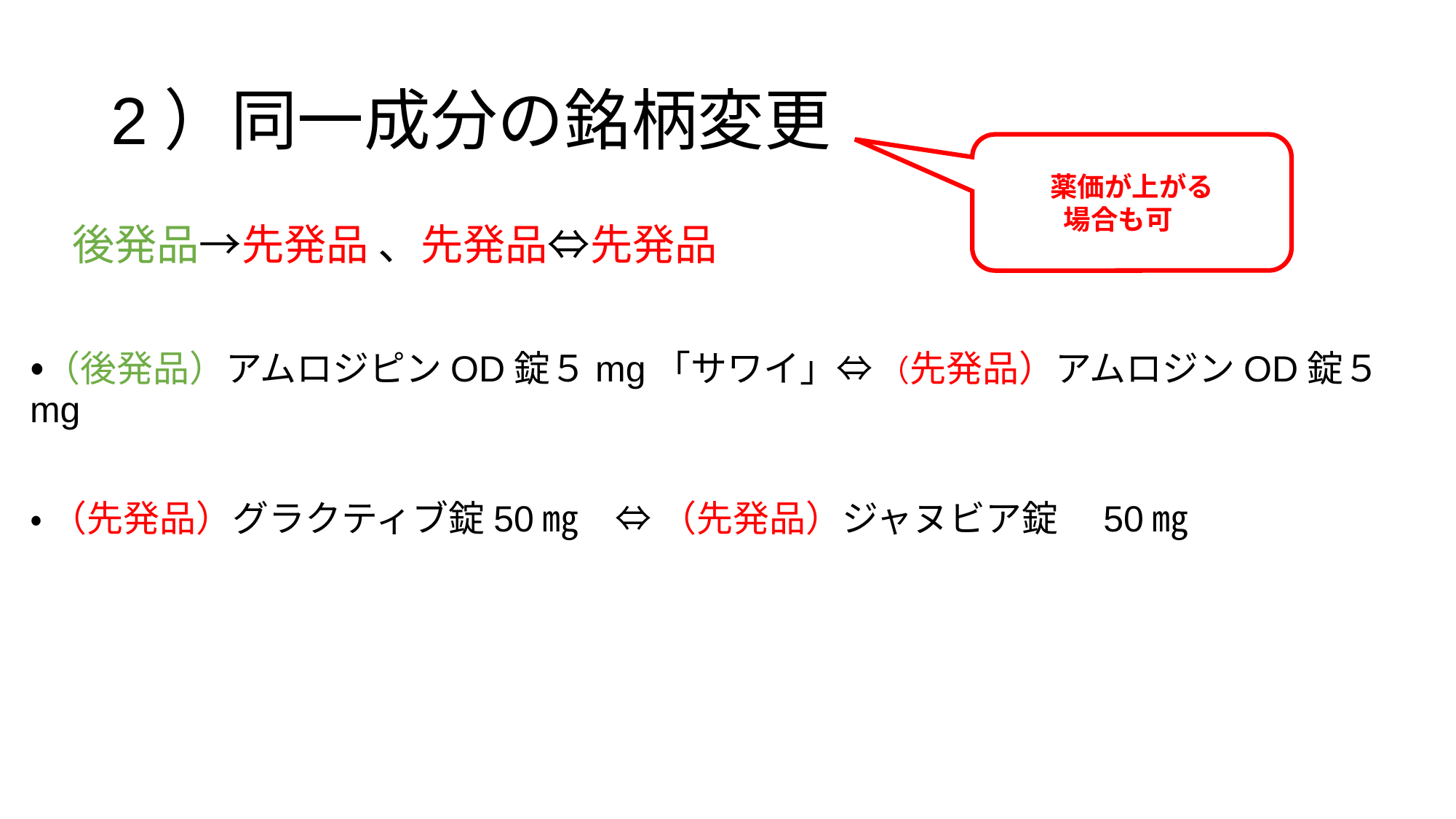

# 2）同一成分の銘柄変更

薬価が上がる
場合も可〇

　後発品→先発品 、先発品⇔先発品

・（後発品）アムロジピンOD錠５mg「サワイ」⇔ （先発品）アムロジンOD錠５mg

・ （先発品）グラクティブ錠50㎎　⇔ （先発品）ジャヌビア錠　50㎎